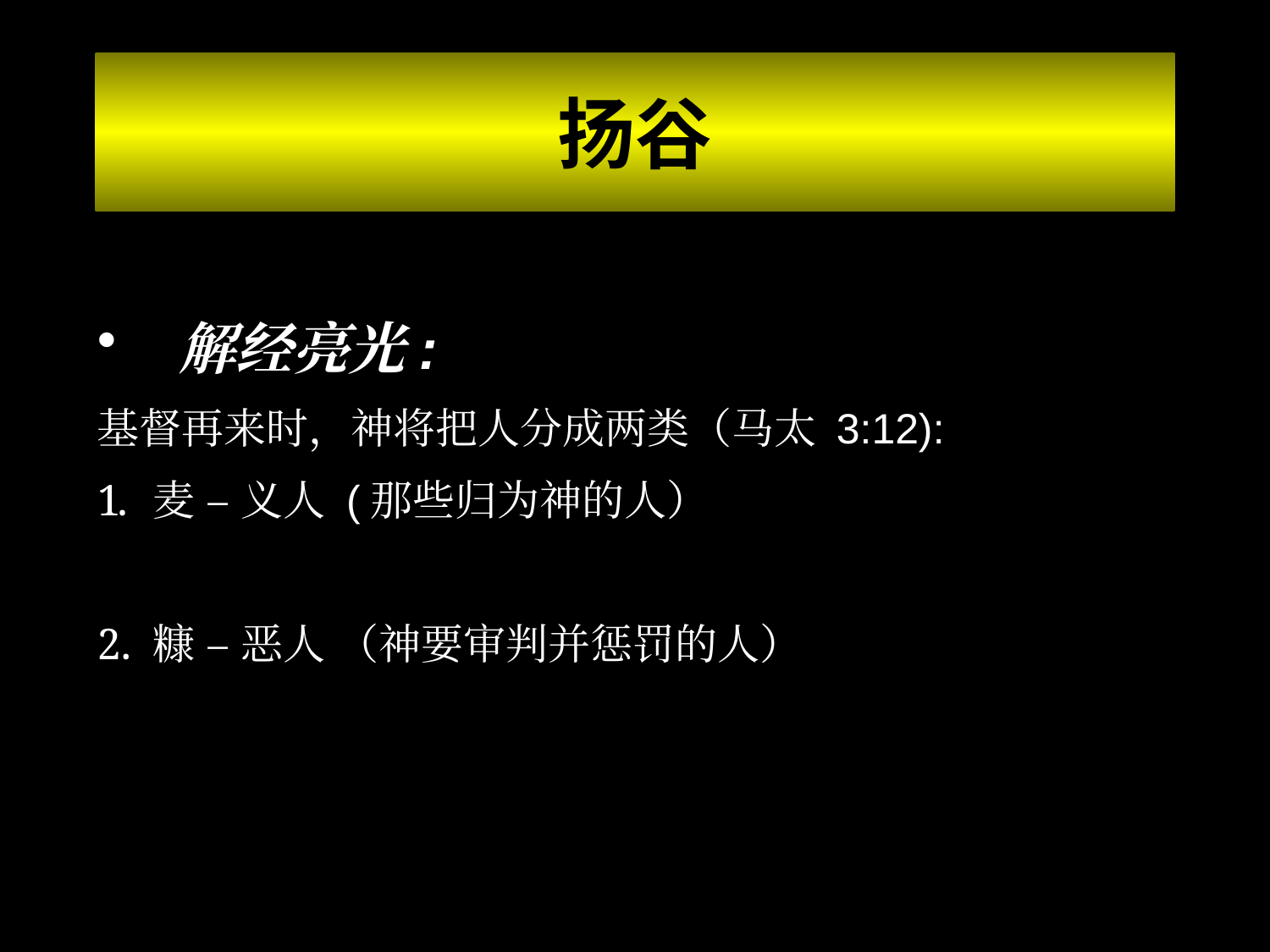

# 扬谷
 解经亮光:
基督再来时，神将把人分成两类（马太 3:12):
麦 – 义人 (那些归为神的人）

糠 – 恶人 （神要审判并惩罚的人）